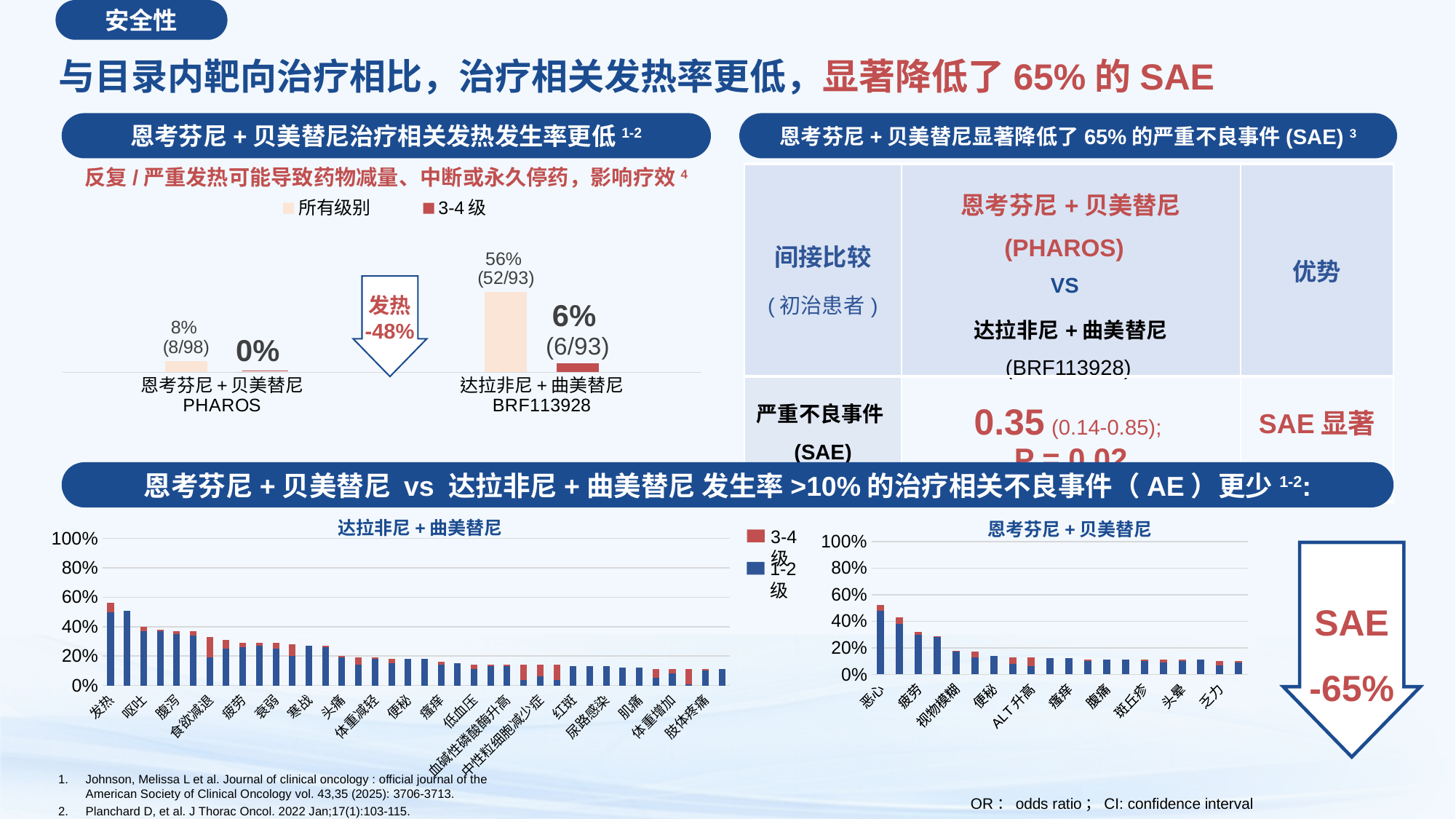

安全性
与目录内靶向治疗相比，治疗相关发热率更低，显著降低了65%的SAE
恩考芬尼+贝美替尼治疗相关发热发生率更低1-2
恩考芬尼+贝美替尼显著降低了65%的严重不良事件(SAE) 3

### Chart

| Category | 所有级别 | 3-4级 |
|---|---|---|
| 恩考芬尼+贝美替尼
PHAROS | 0.08 | 0.0 |
| 达拉非尼+曲美替尼
BRF113928 | 0.56 | 0.06 |
反复/严重发热可能导致药物减量、中断或永久停药，影响疗效4
| 间接比较 (初治患者) | 恩考芬尼+贝美替尼 (PHAROS) VS 达拉非尼+曲美替尼 (BRF113928) | 优势 |
| --- | --- | --- |
| 严重不良事件 (SAE) OR (95% CI) | 0.35 (0.14-0.85); P = 0.02 | SAE显著降低65% |

发热
-48%
恩考芬尼+贝美替尼 vs 达拉非尼+曲美替尼 发生率>10%的治疗相关不良事件（AE）更少1-2:
达拉非尼+曲美替尼
恩考芬尼+贝美替尼
3-4级

1-2级

### Chart

| Category | 1-2级 | 3-4级 |
|---|---|---|
| 发热 | 0.5 | 0.06 |
| 恶心 | 0.51 | 0.0 |
| 呕吐 | 0.37 | 0.03 |
| 皮肤干燥 | 0.37 | 0.01 |
| 腹泻 | 0.35 | 0.02 |
| 外周水肿 | 0.34 | 0.03 |
| 食欲减退 | 0.19 | 0.14 |
| 咳嗽 | 0.25 | 0.06 |
| 疲劳 | 0.26 | 0.03 |
| 皮疹 | 0.27 | 0.02 |
| 衰弱 | 0.25 | 0.04 |
| 呼吸困难 | 0.2 | 0.08 |
| 寒战 | 0.27 | 0.0 |
| 关节痛 | 0.26 | 0.01 |
| 头痛 | 0.19 | 0.01 |
| 贫血 | 0.14 | 0.05 |
| 体重减轻 | 0.18 | 0.01 |
| 背痛 | 0.15 | 0.03 |
| 便秘 | 0.18 | 0.0 |
| 头晕 | 0.18 | 0.0 |
| 瘙痒 | 0.14 | 0.02 |
| 鼻咽炎 | 0.15 | 0.0 |
| 低血压 | 0.11 | 0.03 |
| 腹痛 | 0.13 | 0.01 |
| 血碱性磷酸酶升高 | 0.13 | 0.01 |
| 低钠血症 | 0.04 | 0.1 |
| 中性粒细胞减少症 | 0.06 | 0.08 |
| AST升高 | 0.04 | 0.1 |
| 红斑 | 0.13 | 0.0 |
| 肌肉痉挛 | 0.13 | 0.0 |
| 尿路感染 | 0.13 | 0.0 |
| 肺炎 | 0.12 | 0.0 |
| 肌痛 | 0.12 | 0.0 |
| ALT升高 | 0.05 | 0.06 |
| 体重增加 | 0.08 | 0.03 |
| 高血压 | 0.01 | 0.1 |
| 肢体疼痛 | 0.1 | 0.01 |
| 鼻炎 | 0.11 | 0.0 |

### Chart

| Category | 1-2级 | 3-4级 |
|---|---|---|
| 恶心 | 0.48 | 0.04 |
| 腹泻 | 0.38 | 0.05 |
| 疲劳 | 0.3 | 0.02 |
| 呕吐 | 0.28 | 0.01 |
| 视物模糊 | 0.17 | 0.01 |
| 贫血 | 0.13 | 0.04 |
| 便秘 | 0.14 | 0.0 |
| AST升高 | 0.08 | 0.05 |
| ALT升高 | 0.06 | 0.07 |
| 脱发 | 0.12 | 0.0 |
| 瘙痒 | 0.12 | 0.0 |
| 血肌酸磷酸激酶升高 | 0.1 | 0.01 |
| 腹痛 | 0.11 | 0.0 |
| 皮肤干燥 | 0.11 | 0.0 |
| 斑丘疹 | 0.1 | 0.01 |
| 肌痛 | 0.09 | 0.02 |
| 头晕 | 0.1 | 0.01 |
| 外周水肿 | 0.11 | 0.0 |
| 乏力 | 0.07 | 0.03 |
| 皮疹 | 0.09 | 0.01 |
SAE
-65%
Johnson, Melissa L et al. Journal of clinical oncology : official journal of the American Society of Clinical Oncology vol. 43,35 (2025): 3706-3713.
Planchard D, et al. J Thorac Oncol. 2022 Jan;17(1):103-115.
Planchard, D et al. ESMO open vol. 11,2 (2026): 106051.
黄硕涵 等 中国药学杂志2023 年8 月第58 卷第16 期

OR：odds ratio；CI: confidence interval